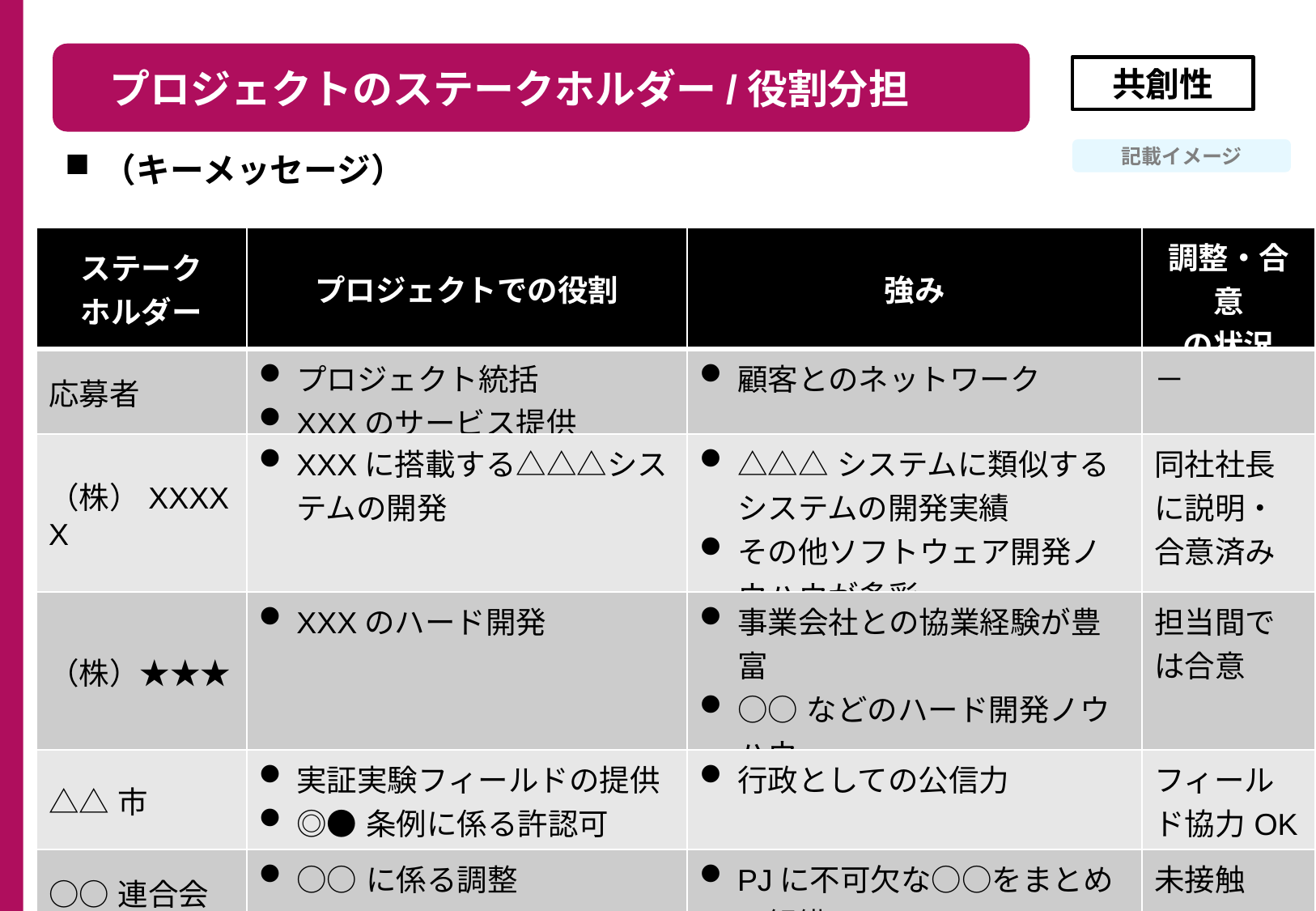

プロジェクトのステークホルダー/役割分担
共創性
記載イメージ
（キーメッセージ）
| ステーク ホルダー | プロジェクトでの役割 | 強み | 調整・合意 の状況 |
| --- | --- | --- | --- |
| 応募者 | プロジェクト統括 XXXのサービス提供 | 顧客とのネットワーク | － |
| （株）XXXXX | XXXに搭載する△△△システムの開発 | △△△システムに類似するシステムの開発実績 その他ソフトウェア開発ノウハウが多彩 | 同社社長に説明・合意済み |
| （株）★★★ | XXXのハード開発 | 事業会社との協業経験が豊富 ○○などのハード開発ノウハウ | 担当間では合意 |
| △△市 | 実証実験フィールドの提供 ◎●条例に係る許認可 | 行政としての公信力 | フィールド協力OK |
| ○○連合会 | ○○に係る調整 | PJに不可欠な○○をまとめる組織 | 未接触 |